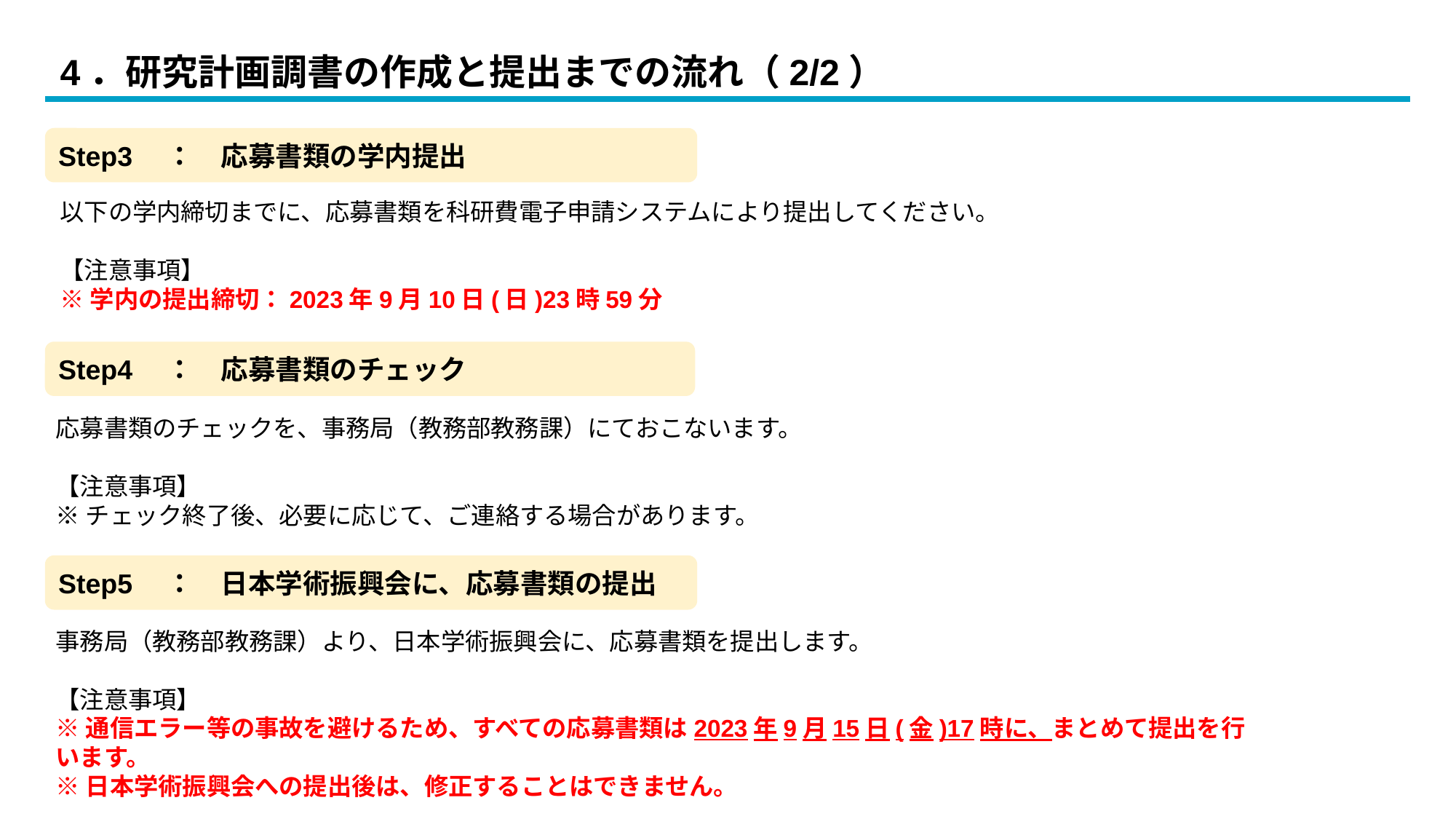

4．研究計画調書の作成と提出までの流れ（2/2）
Step3　：　応募書類の学内提出
以下の学内締切までに、応募書類を科研費電子申請システムにより提出してください。

【注意事項】
※学内の提出締切：2023年9月10日(日)23時59分
Step4　：　応募書類のチェック
応募書類のチェックを、事務局（教務部教務課）にておこないます。

【注意事項】
※チェック終了後、必要に応じて、ご連絡する場合があります。
Step5　：　日本学術振興会に、応募書類の提出
事務局（教務部教務課）より、日本学術振興会に、応募書類を提出します。

【注意事項】
※通信エラー等の事故を避けるため、すべての応募書類は2023年9月15日(金)17時に、まとめて提出を行います。
※日本学術振興会への提出後は、修正することはできません。